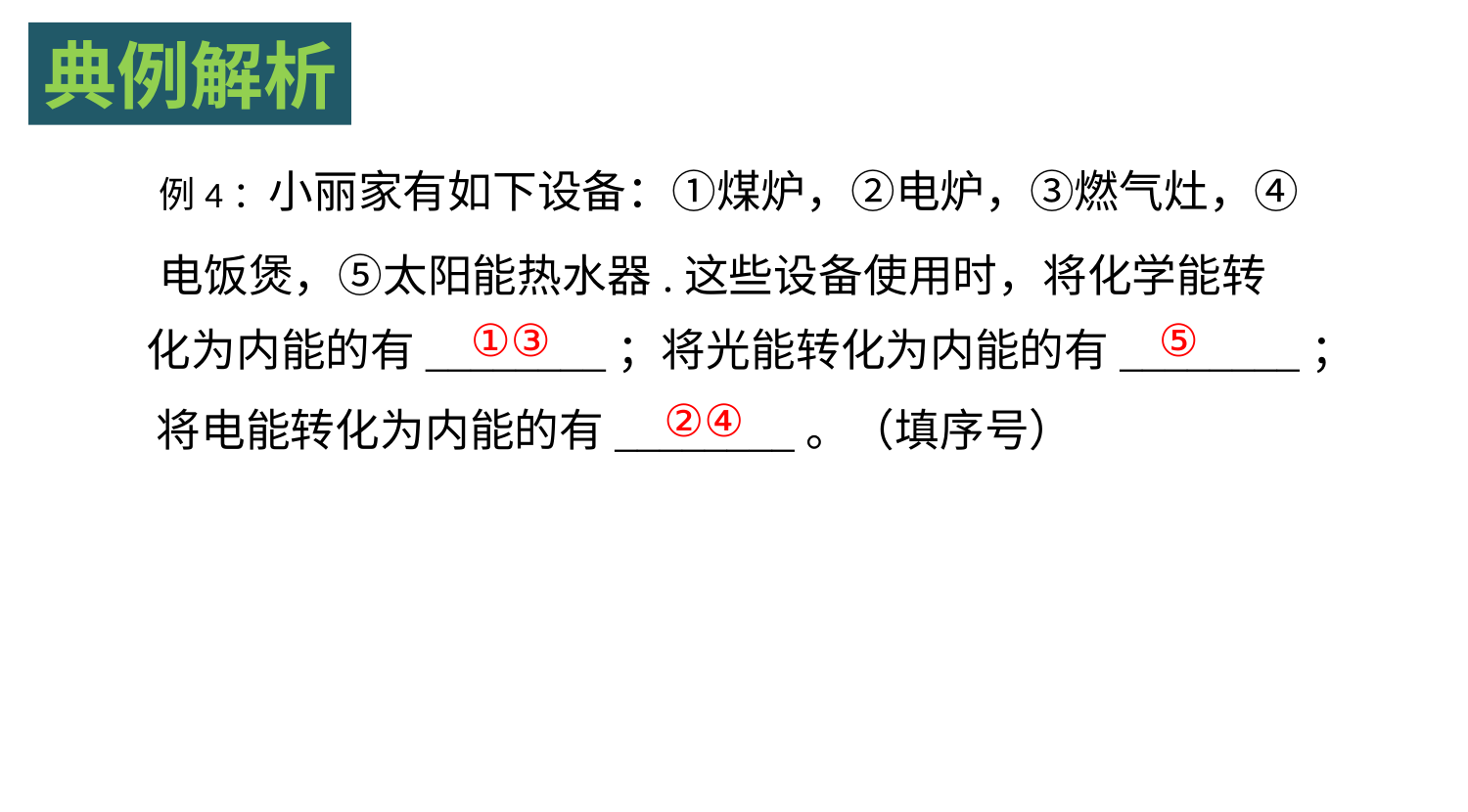

典例解析
例4：小丽家有如下设备：①煤炉，②电炉，③燃气灶，④

电饭煲，⑤太阳能热水器.这些设备使用时，将化学能转
①③                                                      ⑤
化为内能的有________；将光能转化为内能的有________；
②④
将电能转化为内能的有________。（填序号）